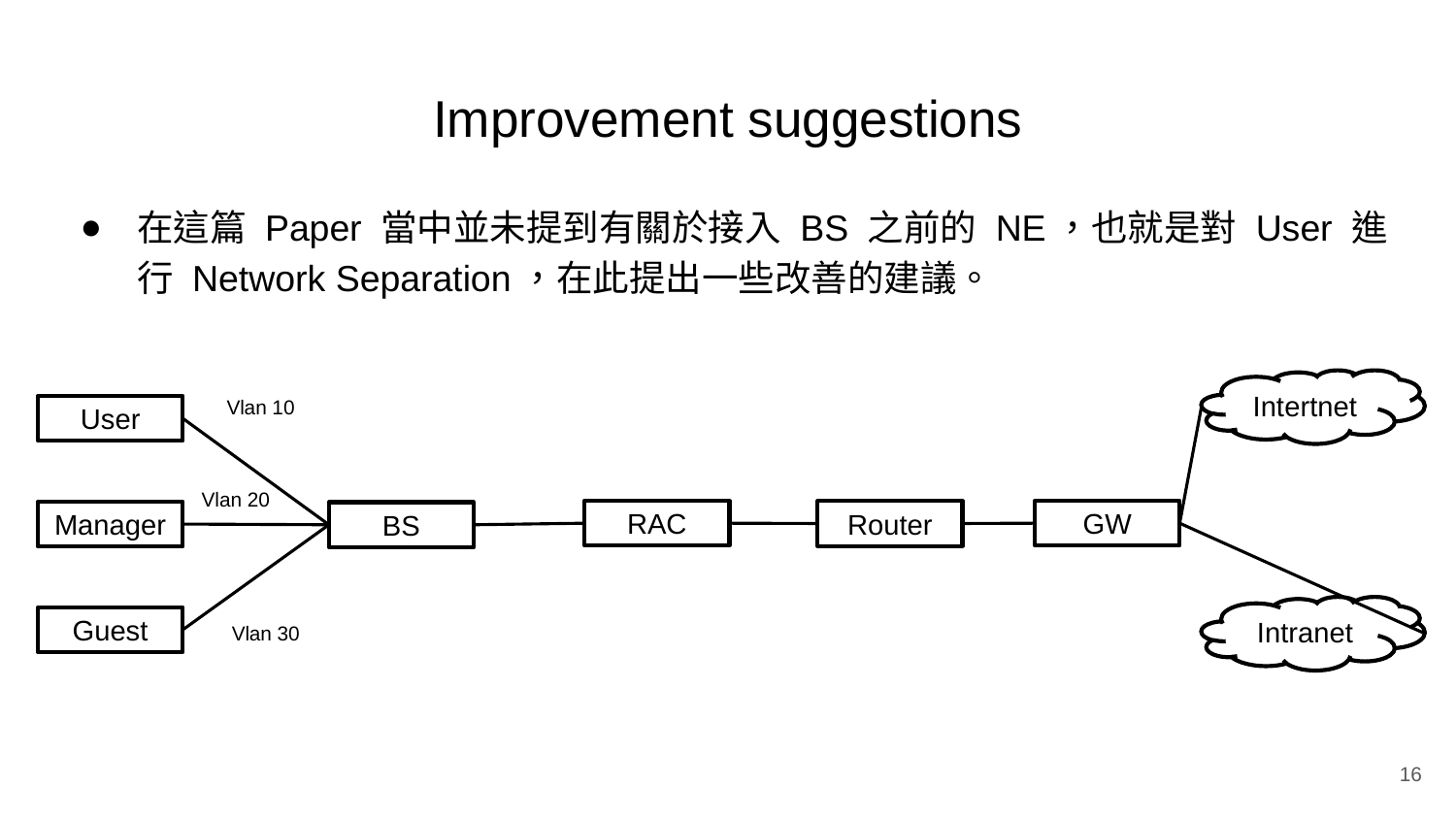

# Improvement suggestions
在這篇 Paper 當中並未提到有關於接入 BS 之前的 NE，也就是對 User 進行 Network Separation，在此提出一些改善的建議。
Intertnet
Vlan 10
User
Vlan 20
RAC
GW
Router
Manager
BS
Intranet
Guest
Vlan 30
16